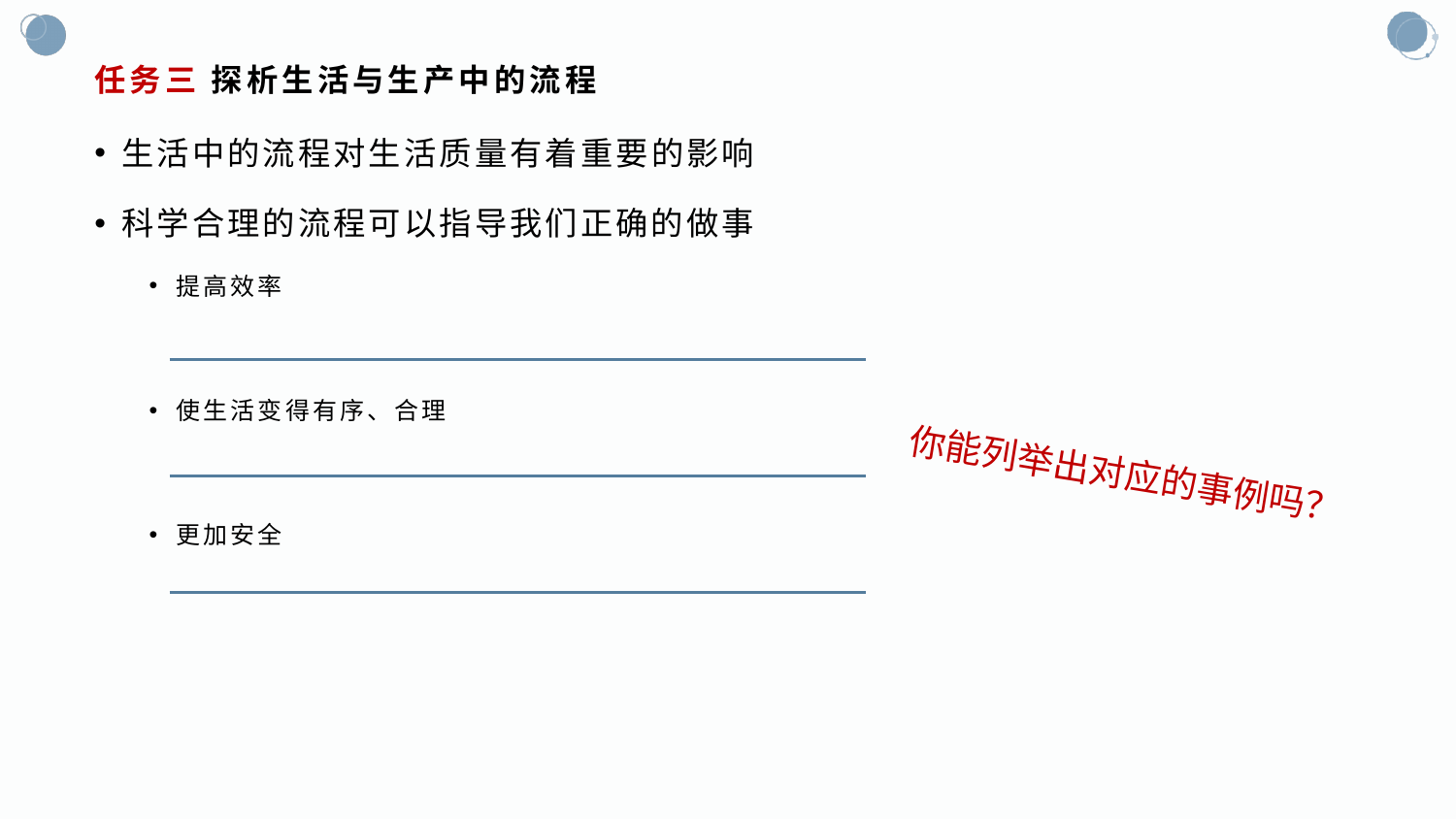

# 任务三 探析生活与生产中的流程
生活中的流程对生活质量有着重要的影响
科学合理的流程可以指导我们正确的做事
提高效率

使生活变得有序、合理

更加安全
你能列举出对应的事例吗？